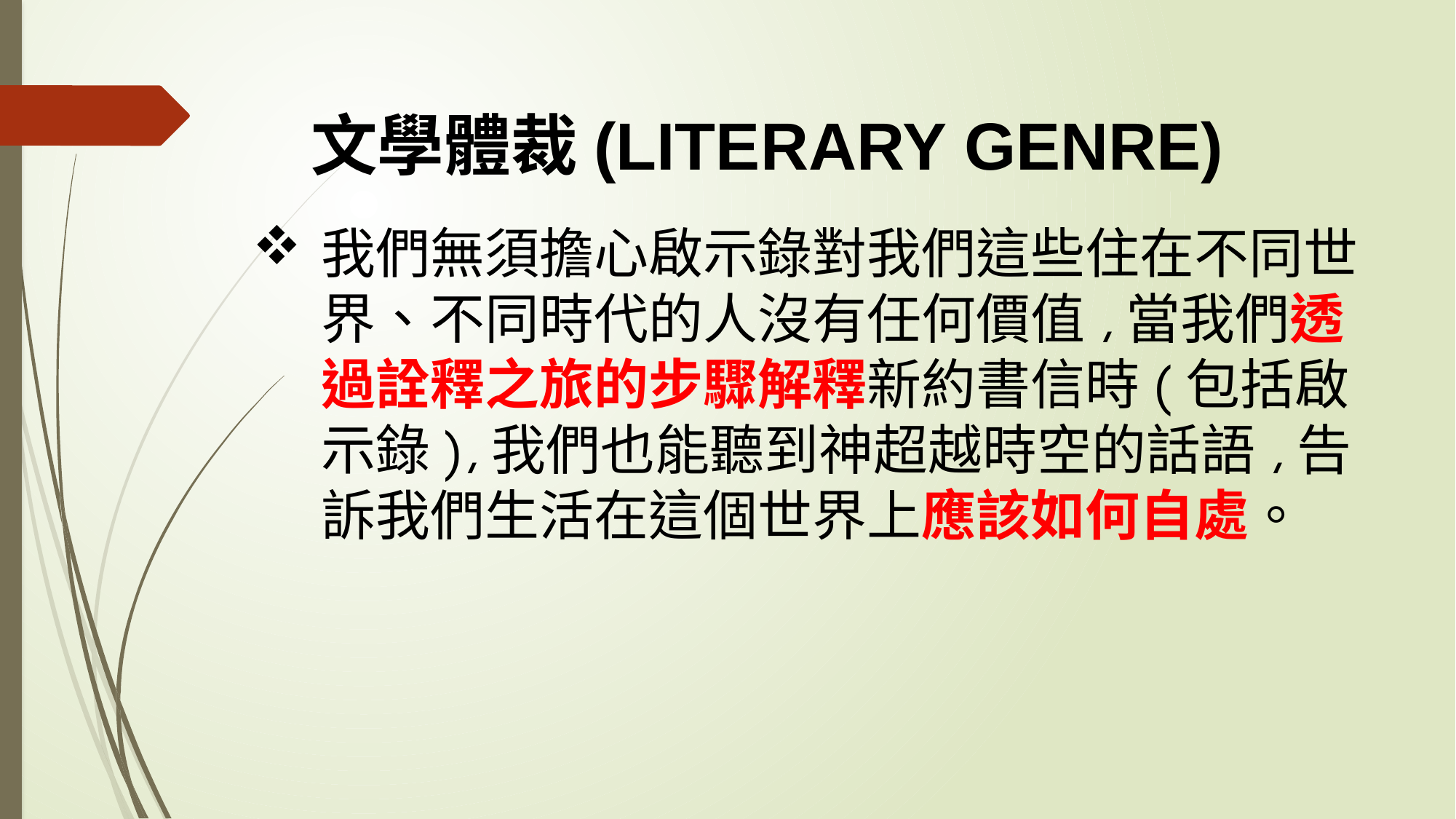

文學體裁(Literary Genre)
我們無須擔心啟示錄對我們這些住在不同世界、不同時代的人沒有任何價值,當我們透過詮釋之旅的步驟解釋新約書信時(包括啟示錄),我們也能聽到神超越時空的話語,告訴我們生活在這個世界上應該如何自處。